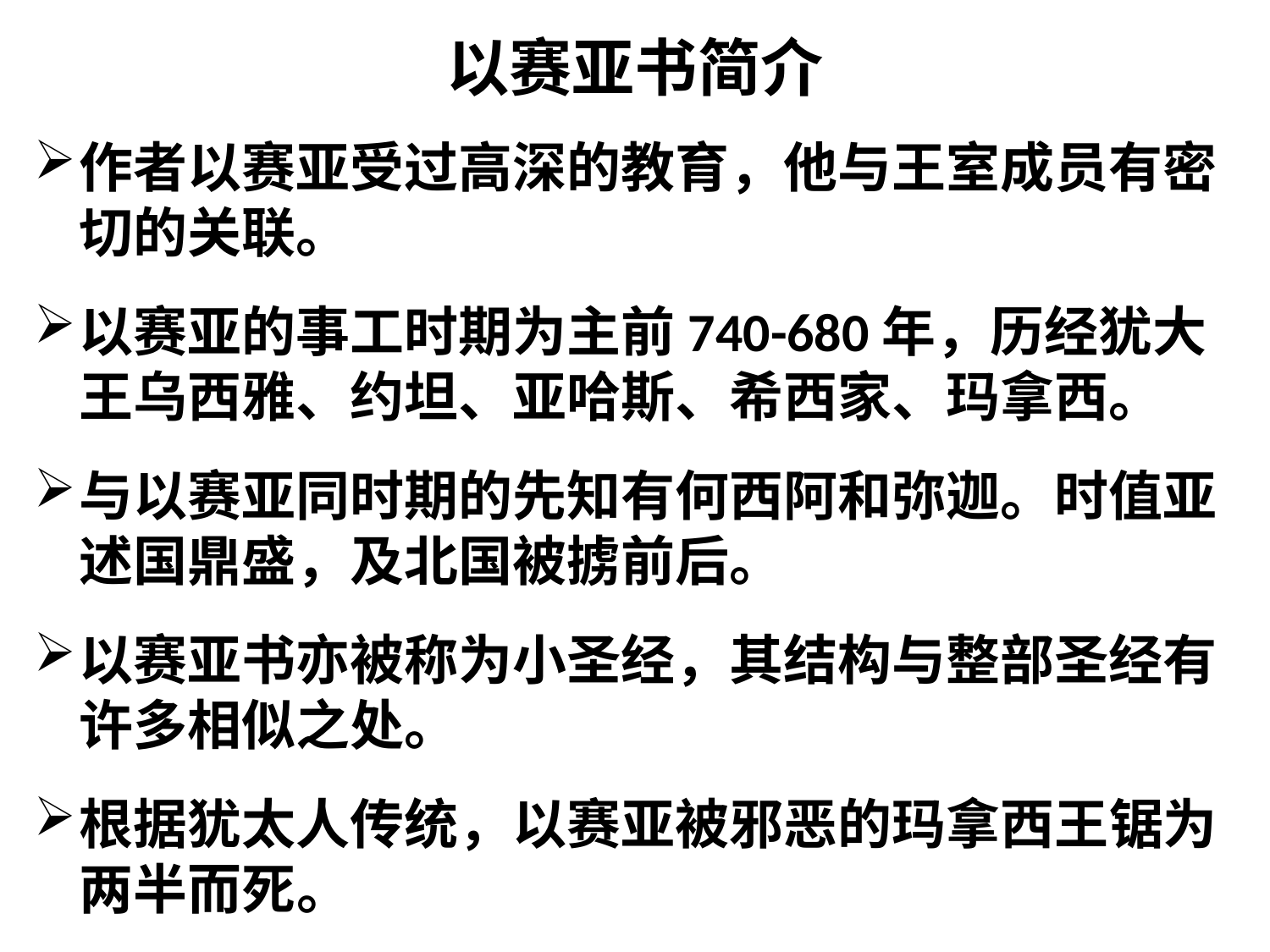

# 以赛亚书简介
作者以赛亚受过高深的教育，他与王室成员有密切的关联。

以赛亚的事工时期为主前740-680年，历经犹大王乌西雅、约坦、亚哈斯、希西家、玛拿西。

与以赛亚同时期的先知有何西阿和弥迦。时值亚述国鼎盛，及北国被掳前后。

以赛亚书亦被称为小圣经，其结构与整部圣经有许多相似之处。

根据犹太人传统，以赛亚被邪恶的玛拿西王锯为两半而死。